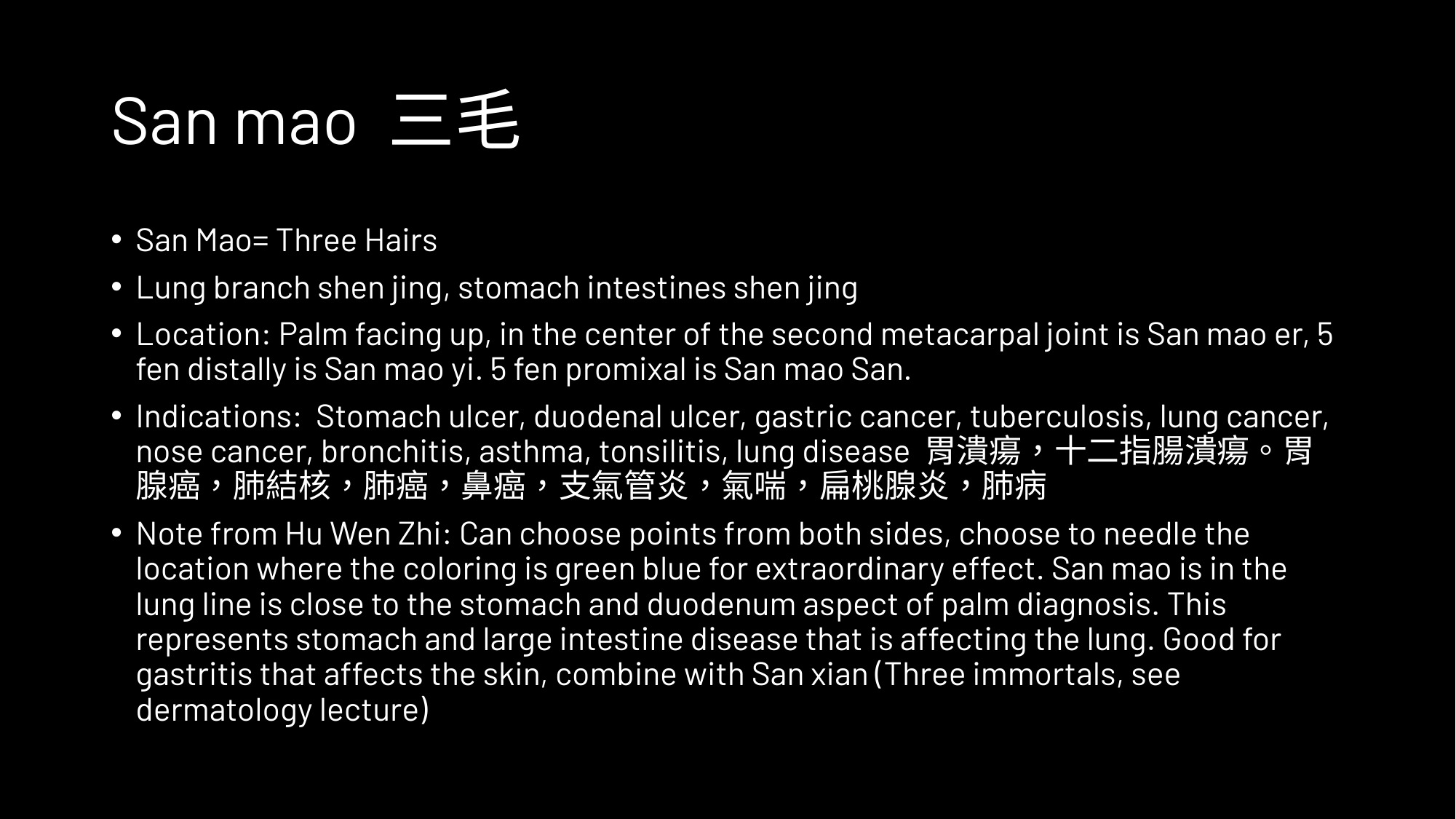

# San mao 三毛
San Mao= Three Hairs
Lung branch shen jing, stomach intestines shen jing
Location: Palm facing up, in the center of the second metacarpal joint is San mao er, 5 fen distally is San mao yi. 5 fen promixal is San mao San.
Indications:  Stomach ulcer, duodenal ulcer, gastric cancer, tuberculosis, lung cancer, nose cancer, bronchitis, asthma, tonsilitis, lung disease 胃潰瘍，十二指腸潰瘍。胃腺癌，肺結核，肺癌，鼻癌，支氣管炎，氣喘，扁桃腺炎，肺病
Note from Hu Wen Zhi: Can choose points from both sides, choose to needle the location where the coloring is green blue for extraordinary effect. San mao is in the lung line is close to the stomach and duodenum aspect of palm diagnosis. This represents stomach and large intestine disease that is affecting the lung. Good for gastritis that affects the skin, combine with San xian (Three immortals, see dermatology lecture)